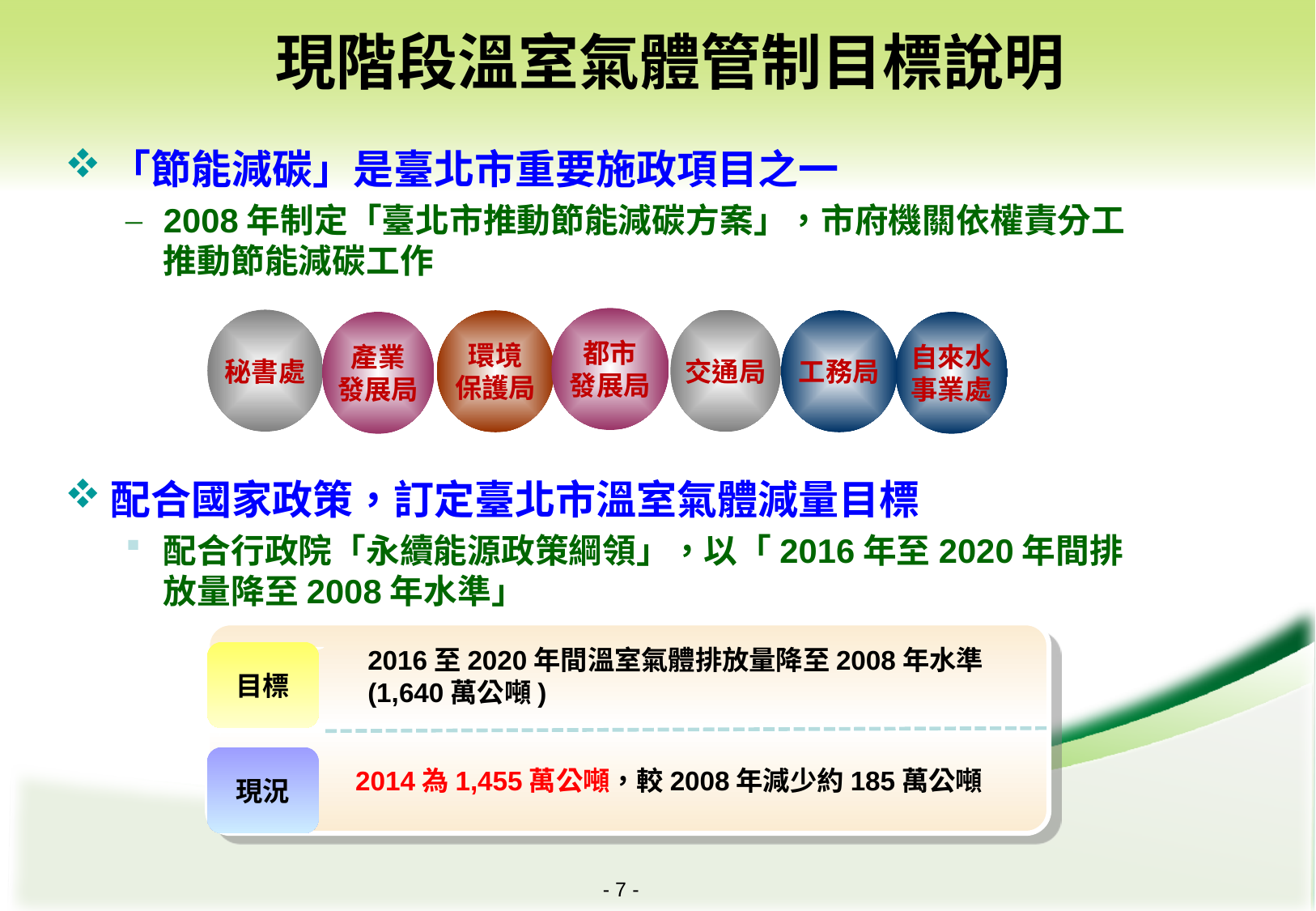

現階段溫室氣體管制目標說明
「節能減碳」是臺北市重要施政項目之一
2008年制定「臺北市推動節能減碳方案」，市府機關依權責分工推動節能減碳工作
都市
發展局
秘書處
交通局
環境
保護局
工務局
產業
發展局
自來水
事業處
配合國家政策，訂定臺北市溫室氣體減量目標
配合行政院「永續能源政策綱領」，以「2016年至2020年間排放量降至2008年水準」

2016至2020年間溫室氣體排放量降至2008年水準(1,640萬公噸)
目標
現況
2014為1,455萬公噸，較2008年減少約185萬公噸